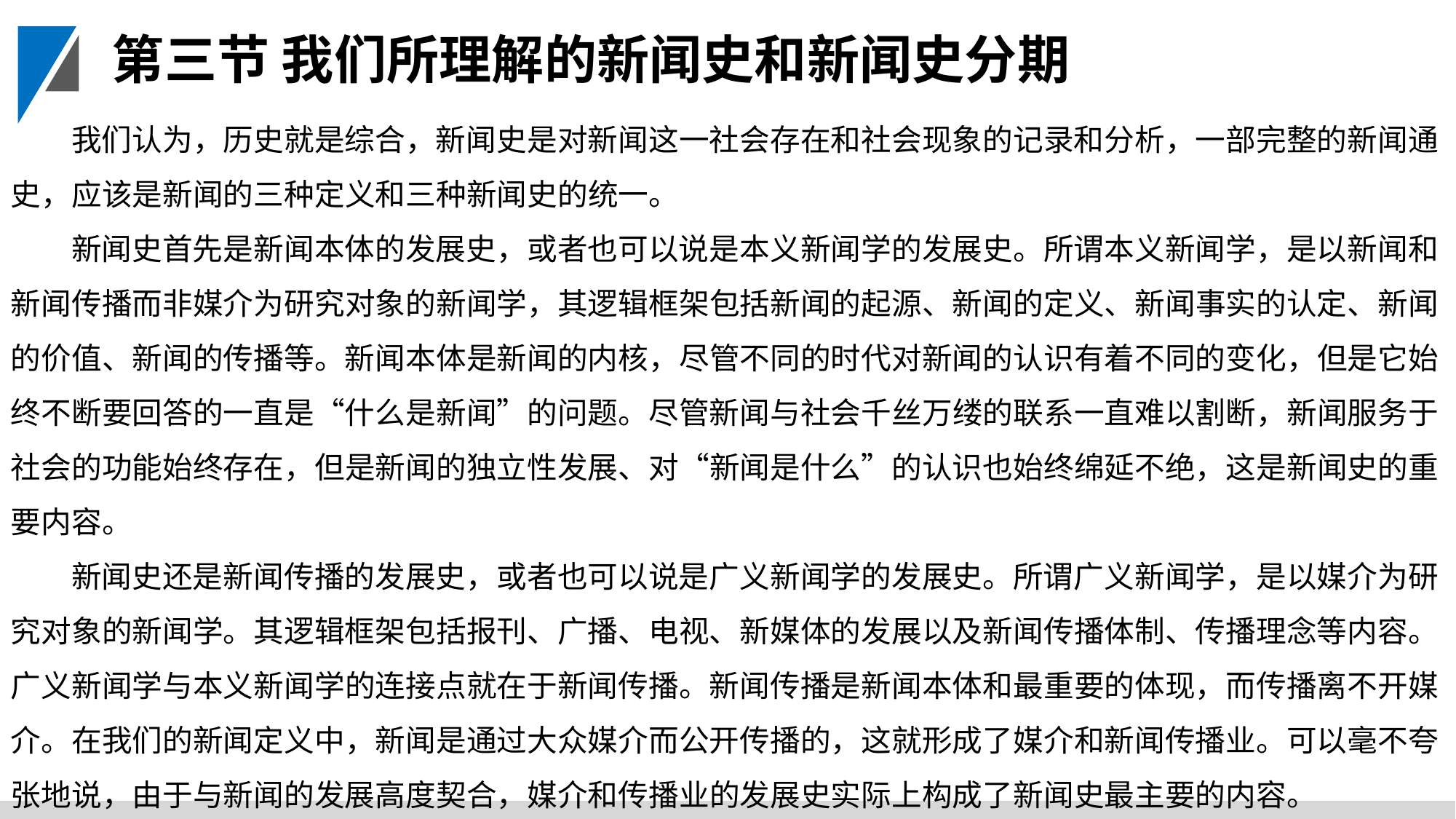

第三节 我们所理解的新闻史和新闻史分期
我们认为，历史就是综合，新闻史是对新闻这一社会存在和社会现象的记录和分析，一部完整的新闻通史，应该是新闻的三种定义和三种新闻史的统一。
新闻史首先是新闻本体的发展史，或者也可以说是本义新闻学的发展史。所谓本义新闻学，是以新闻和新闻传播而非媒介为研究对象的新闻学，其逻辑框架包括新闻的起源、新闻的定义、新闻事实的认定、新闻的价值、新闻的传播等。新闻本体是新闻的内核，尽管不同的时代对新闻的认识有着不同的变化，但是它始终不断要回答的一直是“什么是新闻”的问题。尽管新闻与社会千丝万缕的联系一直难以割断，新闻服务于社会的功能始终存在，但是新闻的独立性发展、对“新闻是什么”的认识也始终绵延不绝，这是新闻史的重要内容。
新闻史还是新闻传播的发展史，或者也可以说是广义新闻学的发展史。所谓广义新闻学，是以媒介为研究对象的新闻学。其逻辑框架包括报刊、广播、电视、新媒体的发展以及新闻传播体制、传播理念等内容。广义新闻学与本义新闻学的连接点就在于新闻传播。新闻传播是新闻本体和最重要的体现，而传播离不开媒介。在我们的新闻定义中，新闻是通过大众媒介而公开传播的，这就形成了媒介和新闻传播业。可以毫不夸张地说，由于与新闻的发展高度契合，媒介和传播业的发展史实际上构成了新闻史最主要的内容。